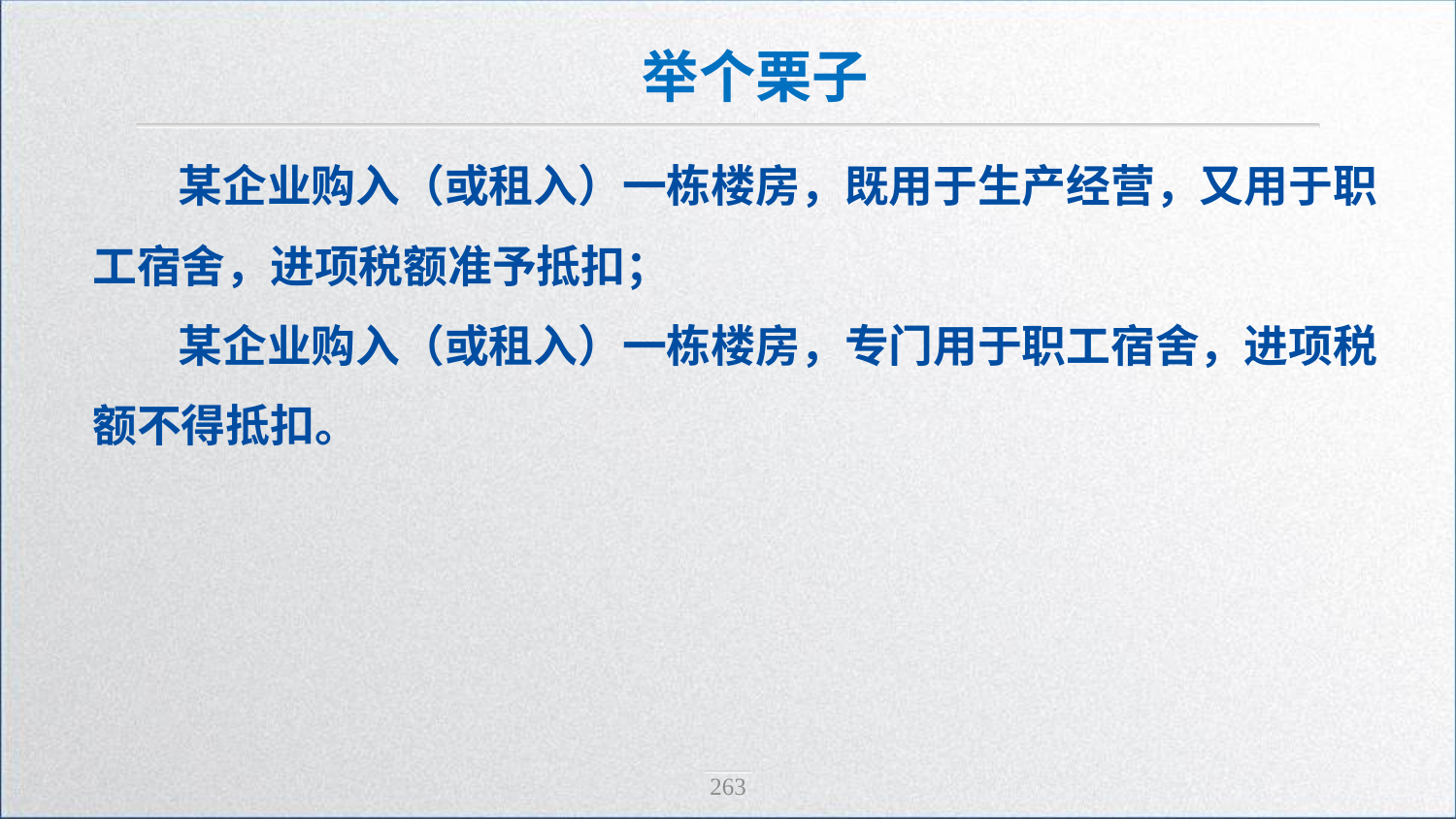

举个栗子
某企业购入（或租入）一栋楼房，既用于生产经营，又用于职工宿舍，进项税额准予抵扣；
某企业购入（或租入）一栋楼房，专门用于职工宿舍，进项税额不得抵扣。
263